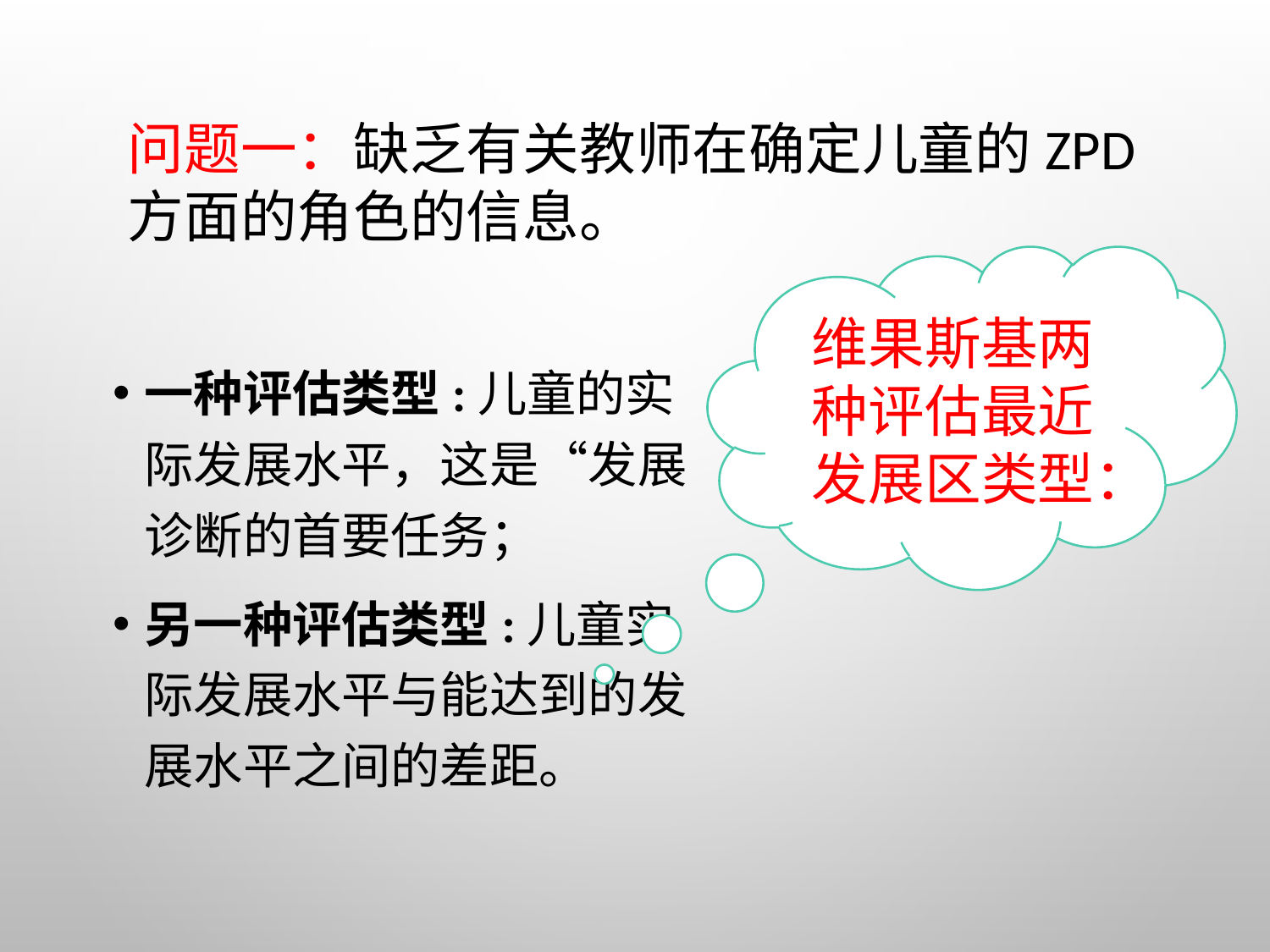

问题一：缺乏有关教师在确定儿童的ZPD方面的角色的信息。

维果斯基两种评估最近发展区类型：
一种评估类型:儿童的实际发展水平，这是“发展诊断的首要任务；
另一种评估类型:儿童实际发展水平与能达到的发展水平之间的差距。